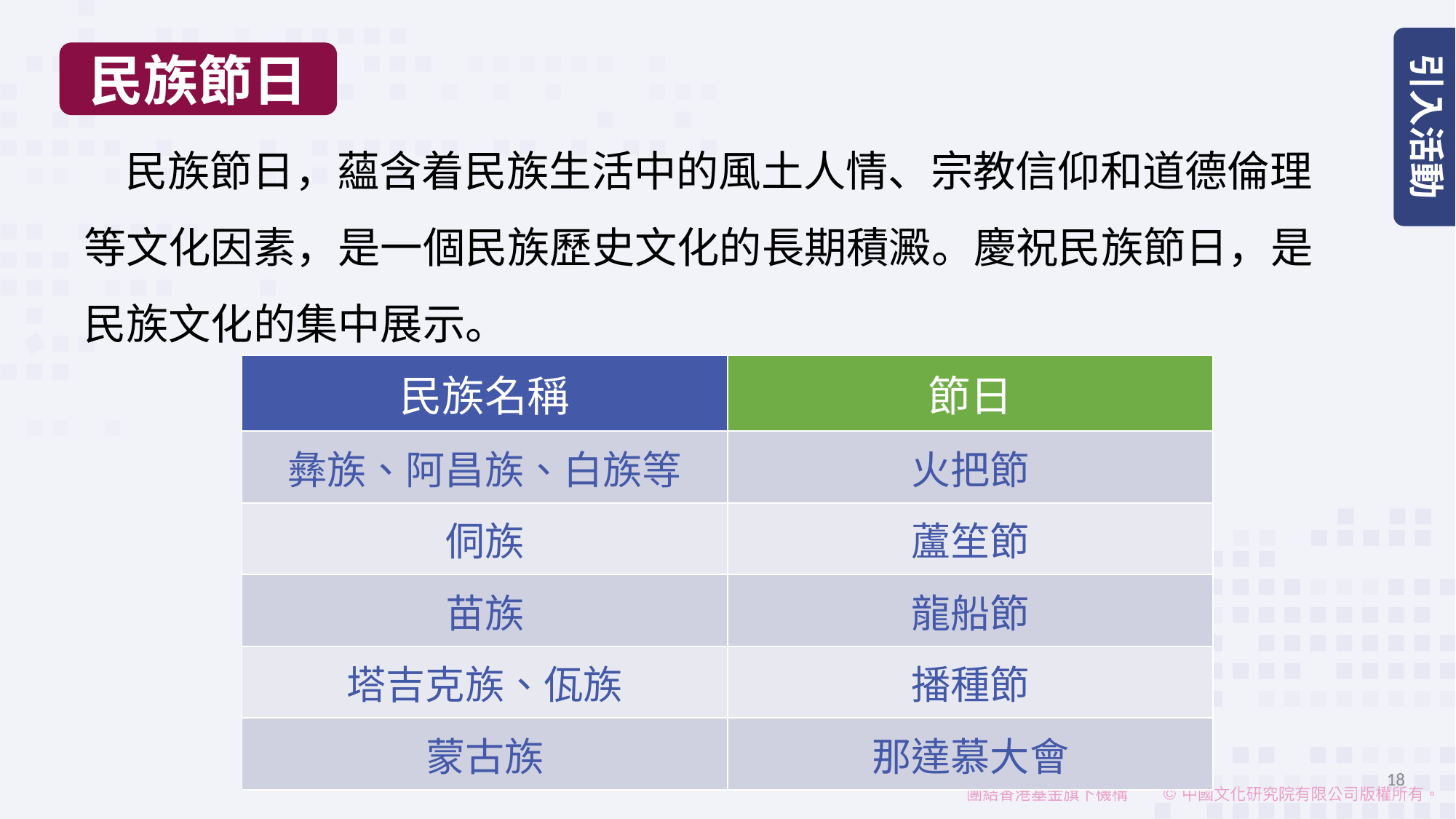

引入活動
民族節日
引入活動

    民族節日，蘊含着民族生活中的風土人情、宗教信仰和道德倫理等文化因素，是一個民族歷史文化的長期積澱。慶祝民族節日，是民族文化的集中展示。
| 民族名稱 | 節日 |
| --- | --- |
| 彝族、阿昌族、白族等 | 火把節 |
| 侗族 | 蘆笙節 |
| 苗族 | 龍船節 |
| 塔吉克族、佤族 | 播種節 |
| 蒙古族 | 那達慕大會 |
18